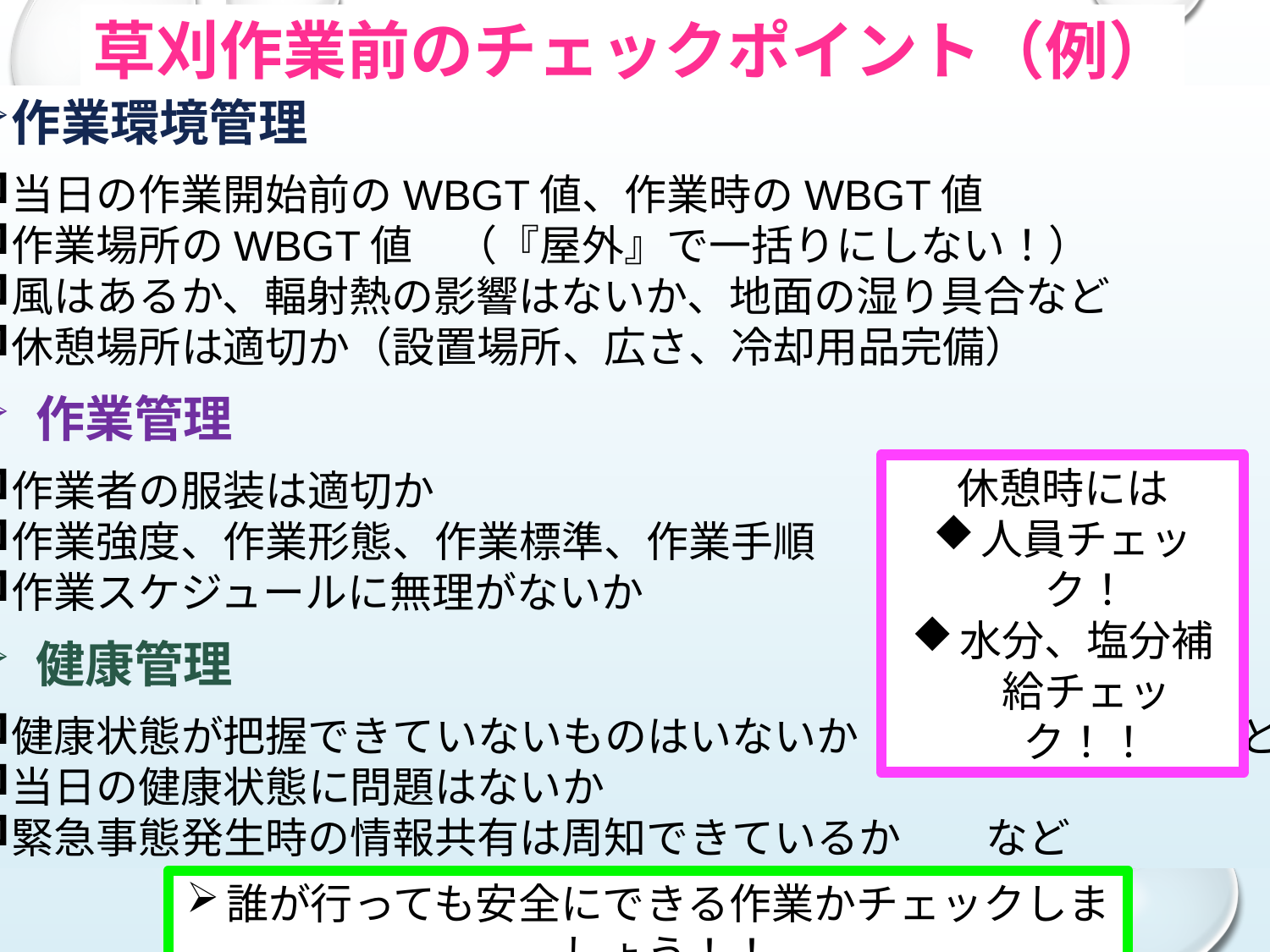

草刈作業前のチェックポイント（例）
作業環境管理

当日の作業開始前のWBGT値、作業時のWBGT値
作業場所のWBGT値　（『屋外』で一括りにしない！）
風はあるか、輻射熱の影響はないか、地面の湿り具合など
休憩場所は適切か（設置場所、広さ、冷却用品完備）

作業管理

作業者の服装は適切か
作業強度、作業形態、作業標準、作業手順
作業スケジュールに無理がないか

健康管理

健康状態が把握できていないものはいないか（健康診断、通院など）
当日の健康状態に問題はないか
緊急事態発生時の情報共有は周知できているか　　など
休憩時には
人員チェック！
水分、塩分補給チェック！！
誰が行っても安全にできる作業かチェックしましょう！！